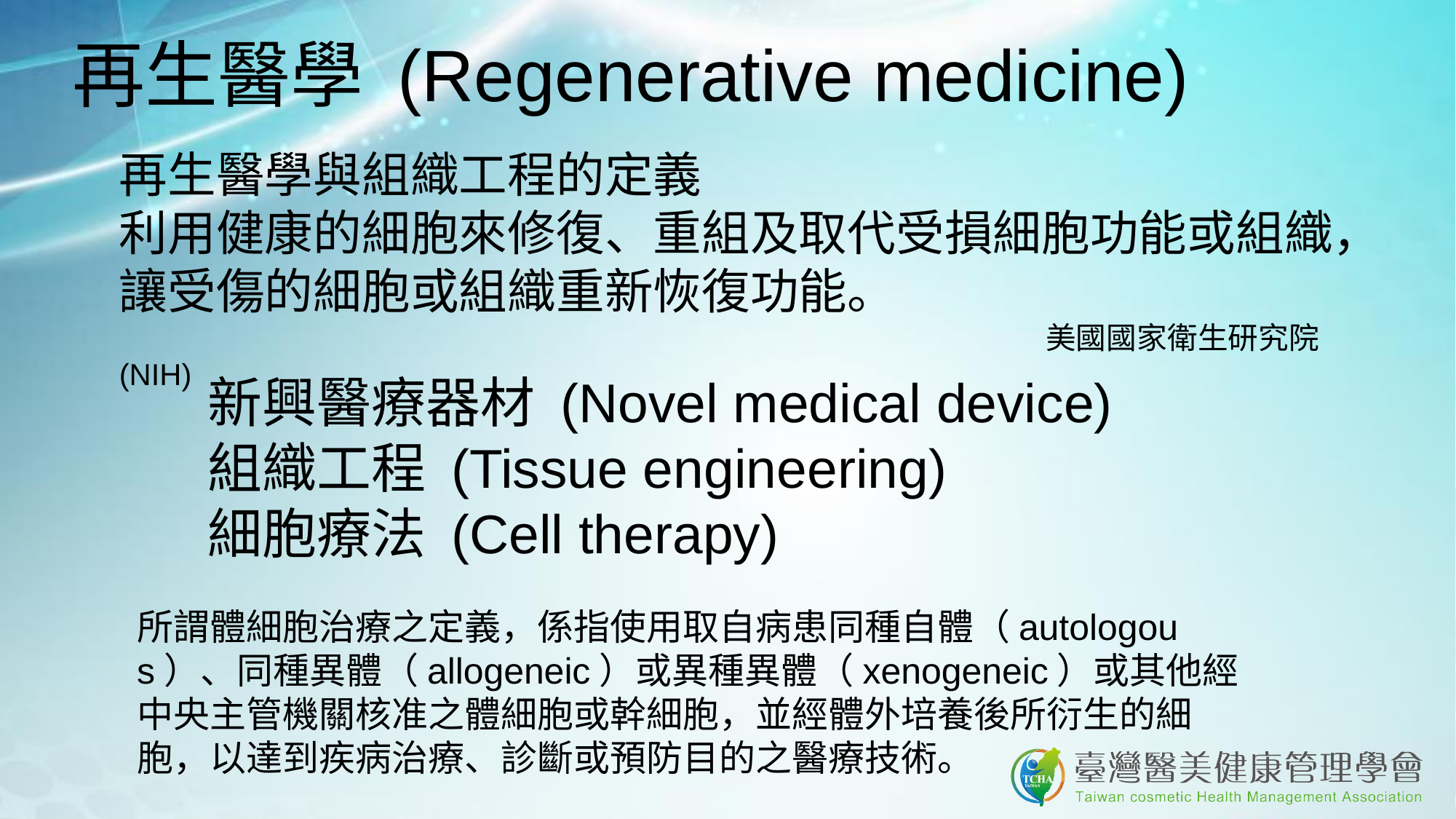

再生醫學 (Regenerative medicine)
再生醫學與組織工程的定義
利用健康的細胞來修復、重組及取代受損細胞功能或組織，讓受傷的細胞或組織重新恢復功能。
                                                                                                                                     美國國家衛生研究院(NIH)
新興醫療器材 (Novel medical device)
組織工程 (Tissue engineering)
細胞療法 (Cell therapy)
所謂體細胞治療之定義，係指使用取自病患同種自體（autologous）、同種異體（allogeneic）或異種異體（xenogeneic）或其他經中央主管機關核准之體細胞或幹細胞，並經體外培養後所衍生的細胞，以達到疾病治療、診斷或預防目的之醫療技術。